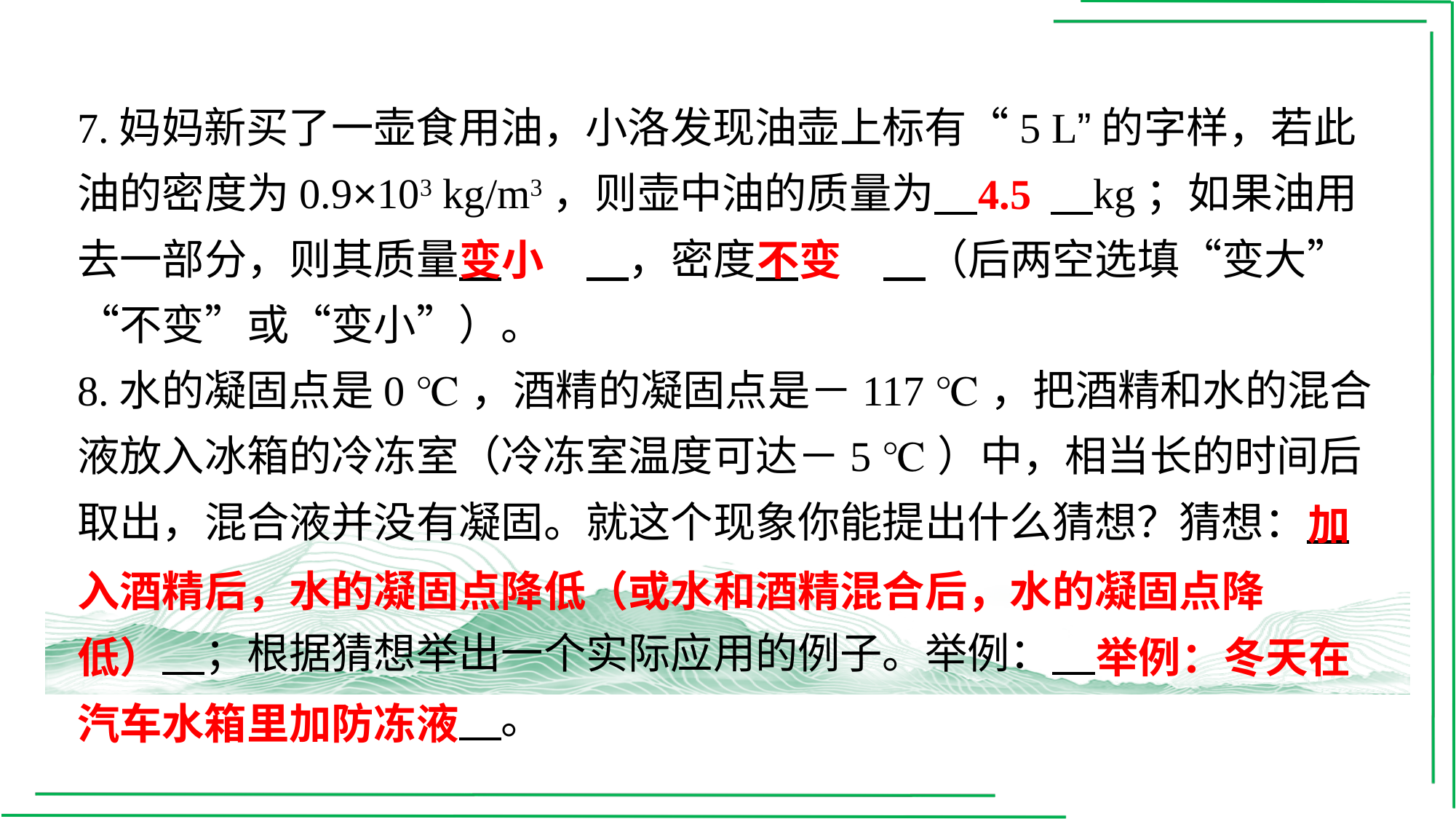

7.妈妈新买了一壶食用油，小洛发现油壶上标有“5 L”的字样，若此油的密度为0.9×103 kg/m3，则壶中油的质量为 　4.5　⁠kg；如果油用去一部分，则其质量 　变小　⁠，密度 　不变　⁠（后两空选填“变大”“不变”或“变小”）。
8.水的凝固点是0 ℃，酒精的凝固点是－117 ℃，把酒精和水的混合液放入冰箱的冷冻室（冷冻室温度可达－5 ℃）中，相当长的时间后取出，混合液并没有凝固。就这个现象你能提出什么猜想？猜想： 　加入酒精后，水的凝固点降低（或水和酒精混合后，水的凝固点降低）　⁠；根据猜想举出一个实际应用的例子。举例： 　举例：冬天在汽车水箱里加防冻液　⁠。
4.5
变小
不变
加
入酒精后，水的凝固点降低（或水和酒精混合后，水的凝固点降
低）
举例：冬天在
汽车水箱里加防冻液